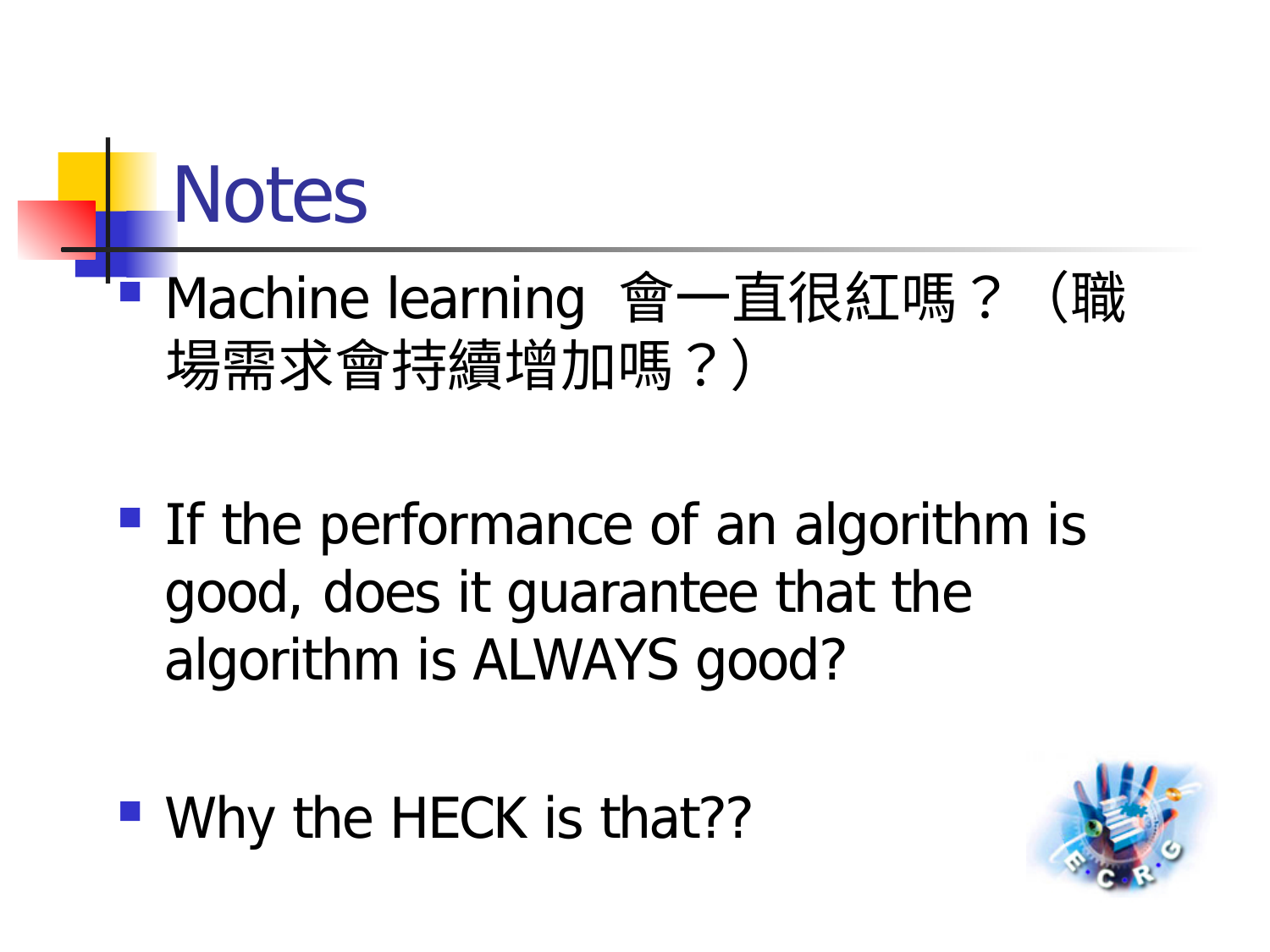

# Notes
Machine learning 會一直很紅嗎？（職場需求會持續增加嗎？）

If the performance of an algorithm is good, does it guarantee that the algorithm is ALWAYS good?

Why the HECK is that??